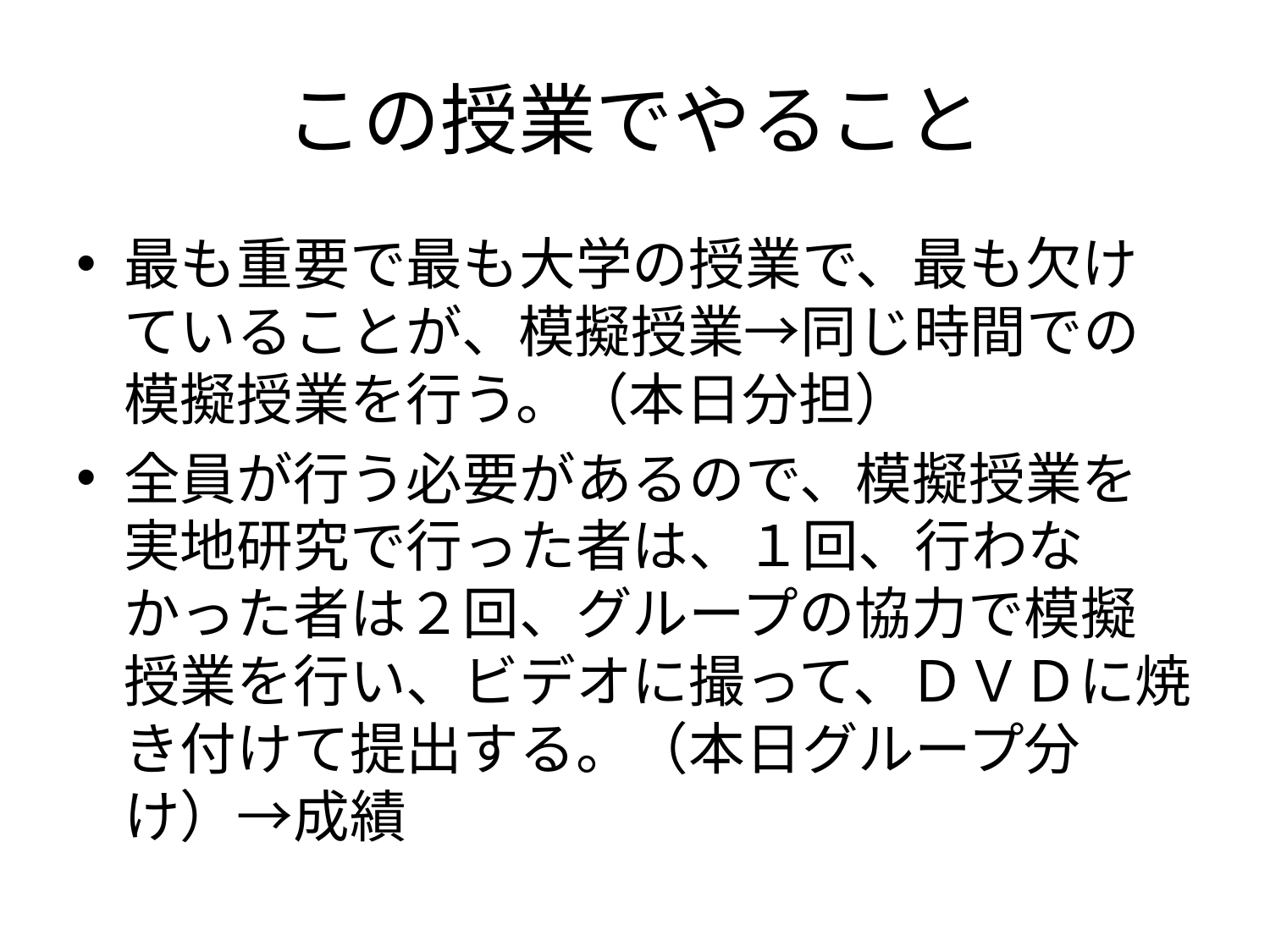

# この授業でやること
最も重要で最も大学の授業で、最も欠けていることが、模擬授業→同じ時間での模擬授業を行う。（本日分担）
全員が行う必要があるので、模擬授業を実地研究で行った者は、１回、行わなかった者は２回、グループの協力で模擬授業を行い、ビデオに撮って、ＤＶＤに焼き付けて提出する。（本日グループ分け）→成績